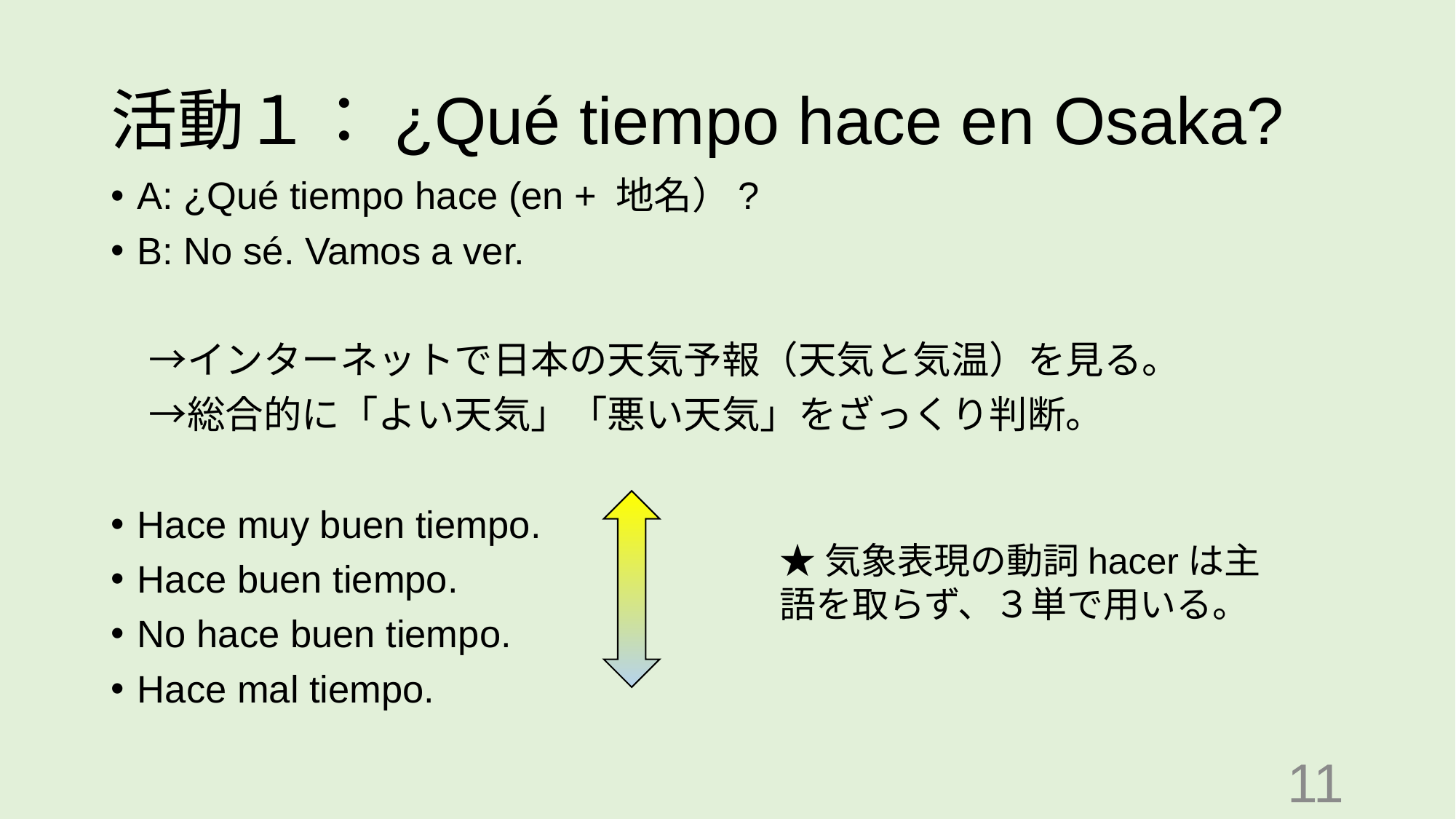

# 活動１：¿Qué tiempo hace en Osaka?
A: ¿Qué tiempo hace (en + 地名）?
B: No sé. Vamos a ver.

　→インターネットで日本の天気予報（天気と気温）を見る。
　→総合的に「よい天気」「悪い天気」をざっくり判断。

Hace muy buen tiempo.
Hace buen tiempo.
No hace buen tiempo.
Hace mal tiempo.

★気象表現の動詞hacerは主語を取らず、３単で用いる。
11